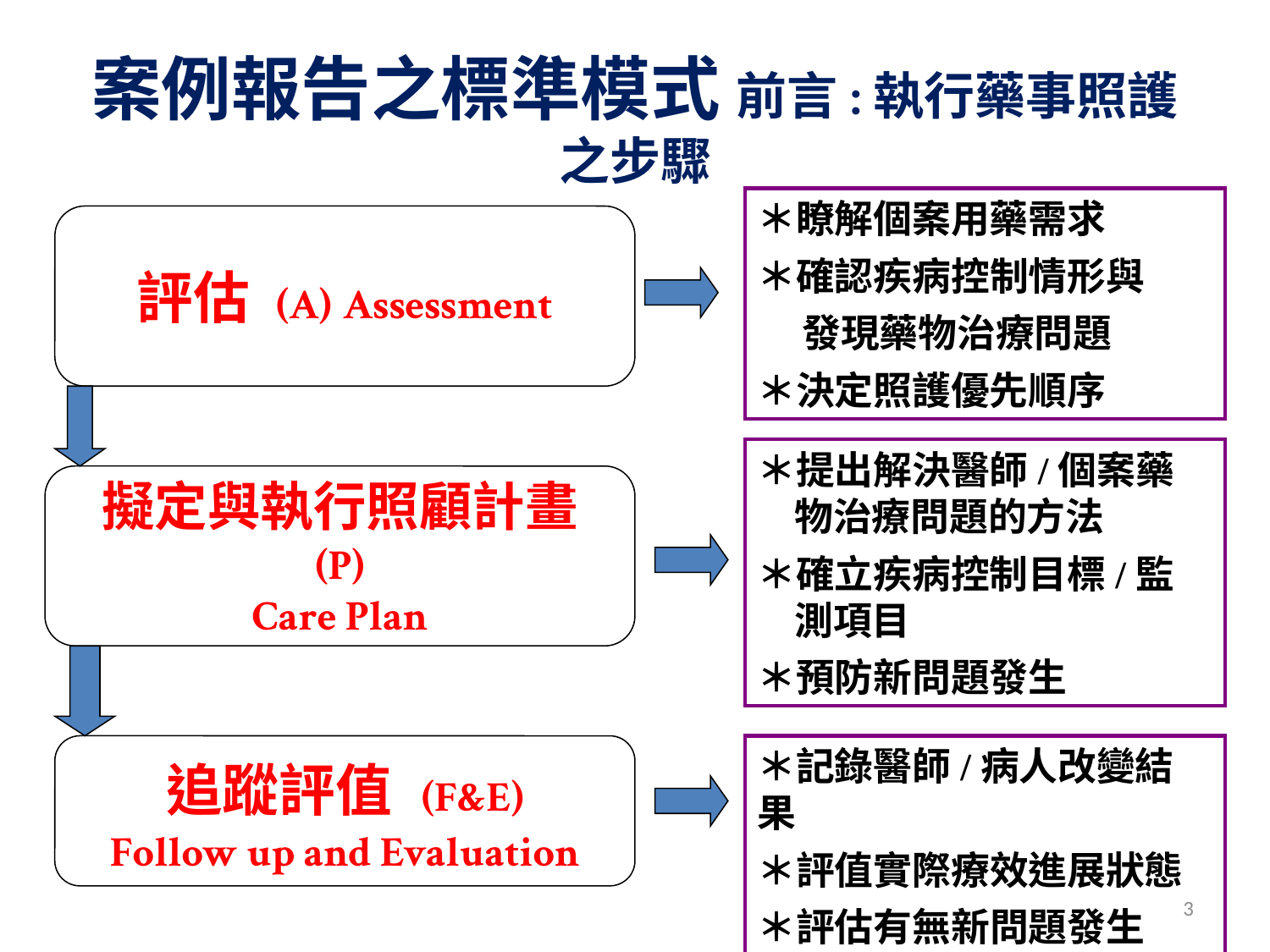

# 案例報告之標準模式 前言:執行藥事照護之步驟
＊瞭解個案用藥需求
＊確認疾病控制情形與
    發現藥物治療問題
＊決定照護優先順序
評估 (A) Assessment

＊提出解決醫師/個案藥物治療問題的方法
＊確立疾病控制目標/監測項目
＊預防新問題發生
擬定與執行照顧計畫 (P)
Care Plan

追蹤評值 (F&E)
Follow up and Evaluation
＊記錄醫師/病人改變結果
＊評值實際療效進展狀態
＊評估有無新問題發生

3